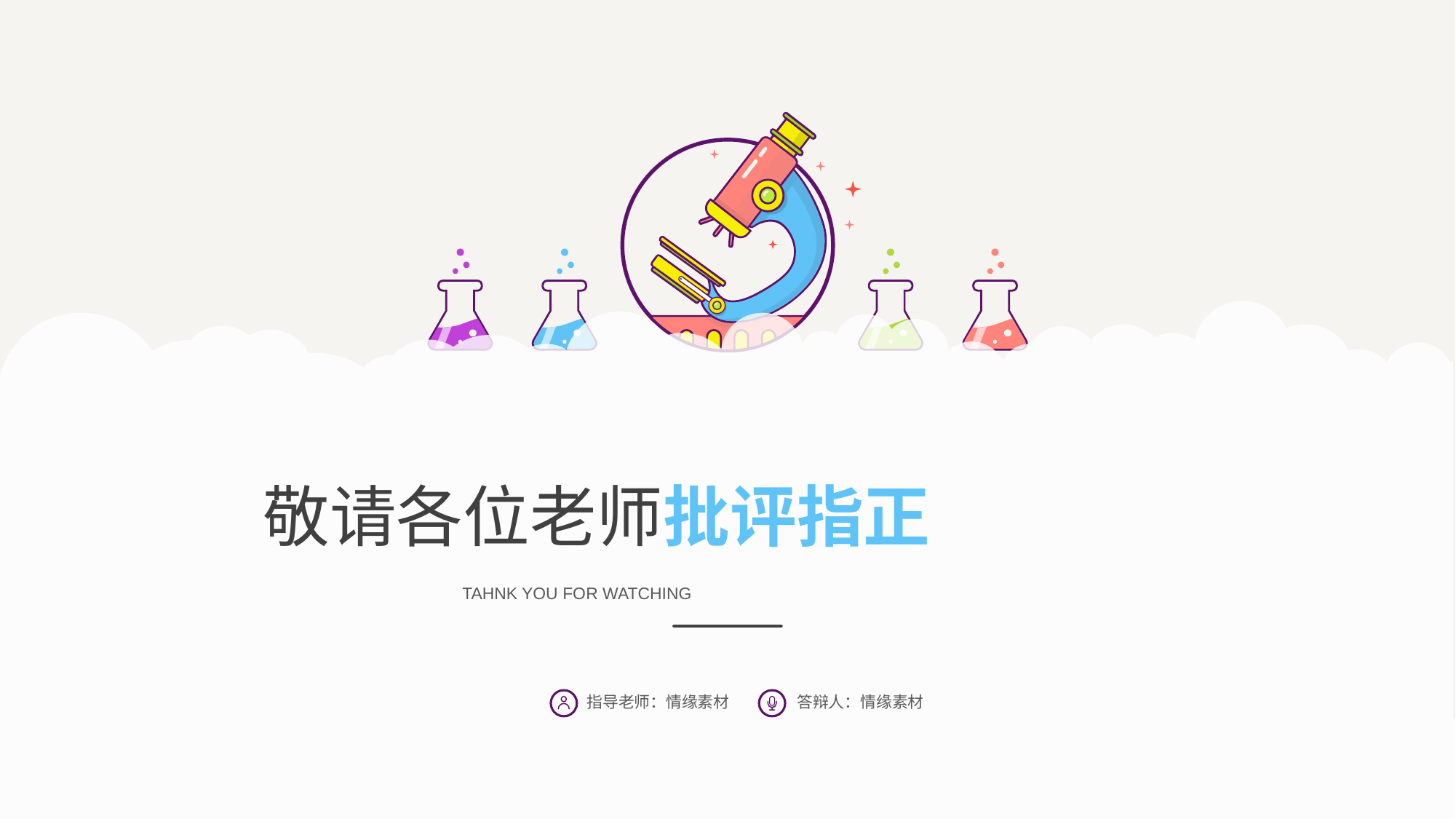

敬请各位老师批评指正
TAHNK YOU FOR WATCHING
指导老师：情缘素材
答辩人：情缘素材